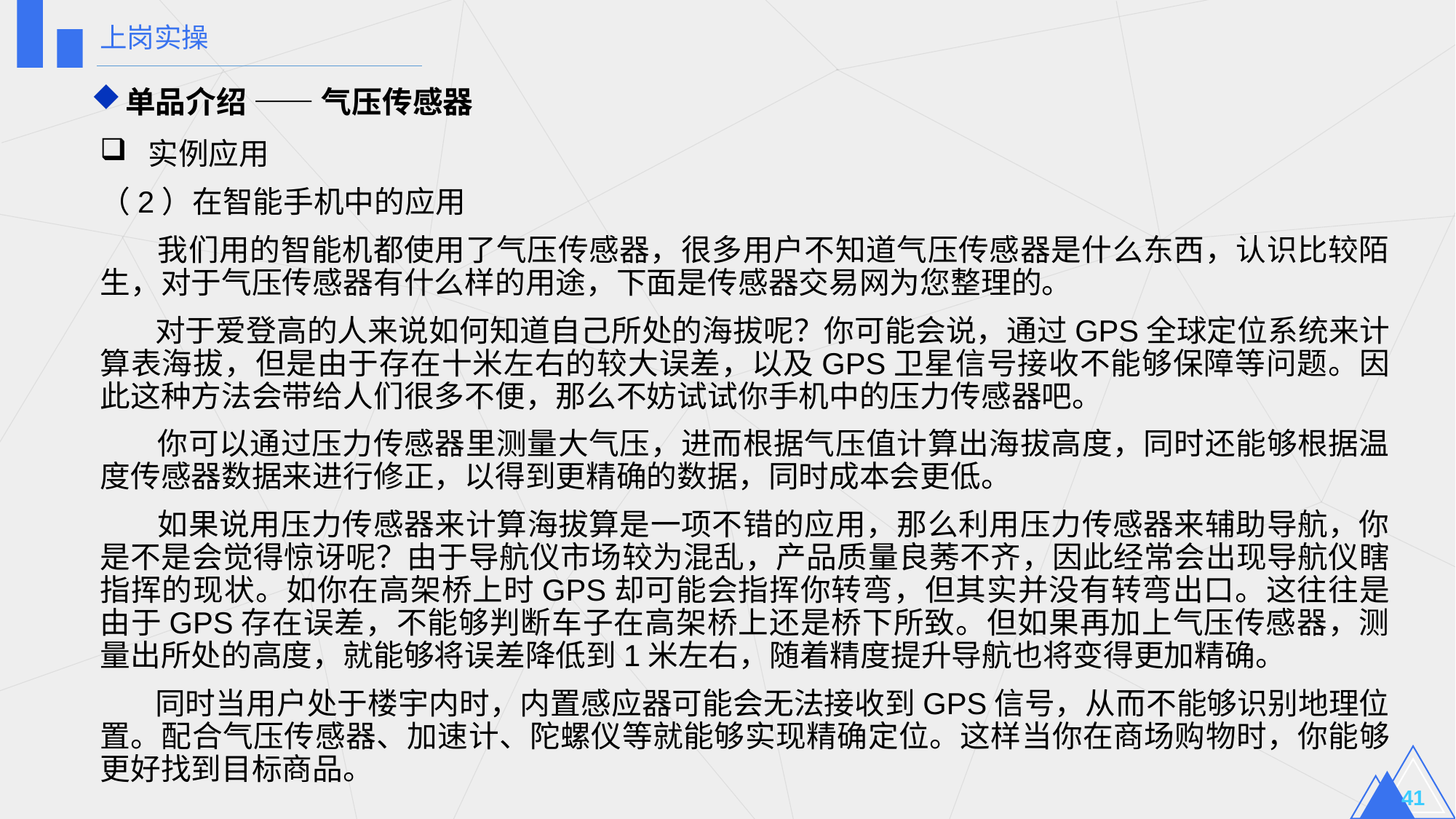

上岗实操
单品介绍 —— 气压传感器
  实例应用
（2）在智能手机中的应用
       我们用的智能机都使用了气压传感器，很多用户不知道气压传感器是什么东西，认识比较陌生，对于气压传感器有什么样的用途，下面是传感器交易网为您整理的。
       对于爱登高的人来说如何知道自己所处的海拔呢？你可能会说，通过GPS全球定位系统来计算表海拔，但是由于存在十米左右的较大误差，以及GPS卫星信号接收不能够保障等问题。因此这种方法会带给人们很多不便，那么不妨试试你手机中的压力传感器吧。
       你可以通过压力传感器里测量大气压，进而根据气压值计算出海拔高度，同时还能够根据温度传感器数据来进行修正，以得到更精确的数据，同时成本会更低。
       如果说用压力传感器来计算海拔算是一项不错的应用，那么利用压力传感器来辅助导航，你是不是会觉得惊讶呢？由于导航仪市场较为混乱，产品质量良莠不齐，因此经常会出现导航仪瞎指挥的现状。如你在高架桥上时GPS却可能会指挥你转弯，但其实并没有转弯出口。这往往是由于GPS存在误差，不能够判断车子在高架桥上还是桥下所致。但如果再加上气压传感器，测量出所处的高度，就能够将误差降低到1米左右，随着精度提升导航也将变得更加精确。
       同时当用户处于楼宇内时，内置感应器可能会无法接收到GPS信号，从而不能够识别地理位置。配合气压传感器、加速计、陀螺仪等就能够实现精确定位。这样当你在商场购物时，你能够更好找到目标商品。

41